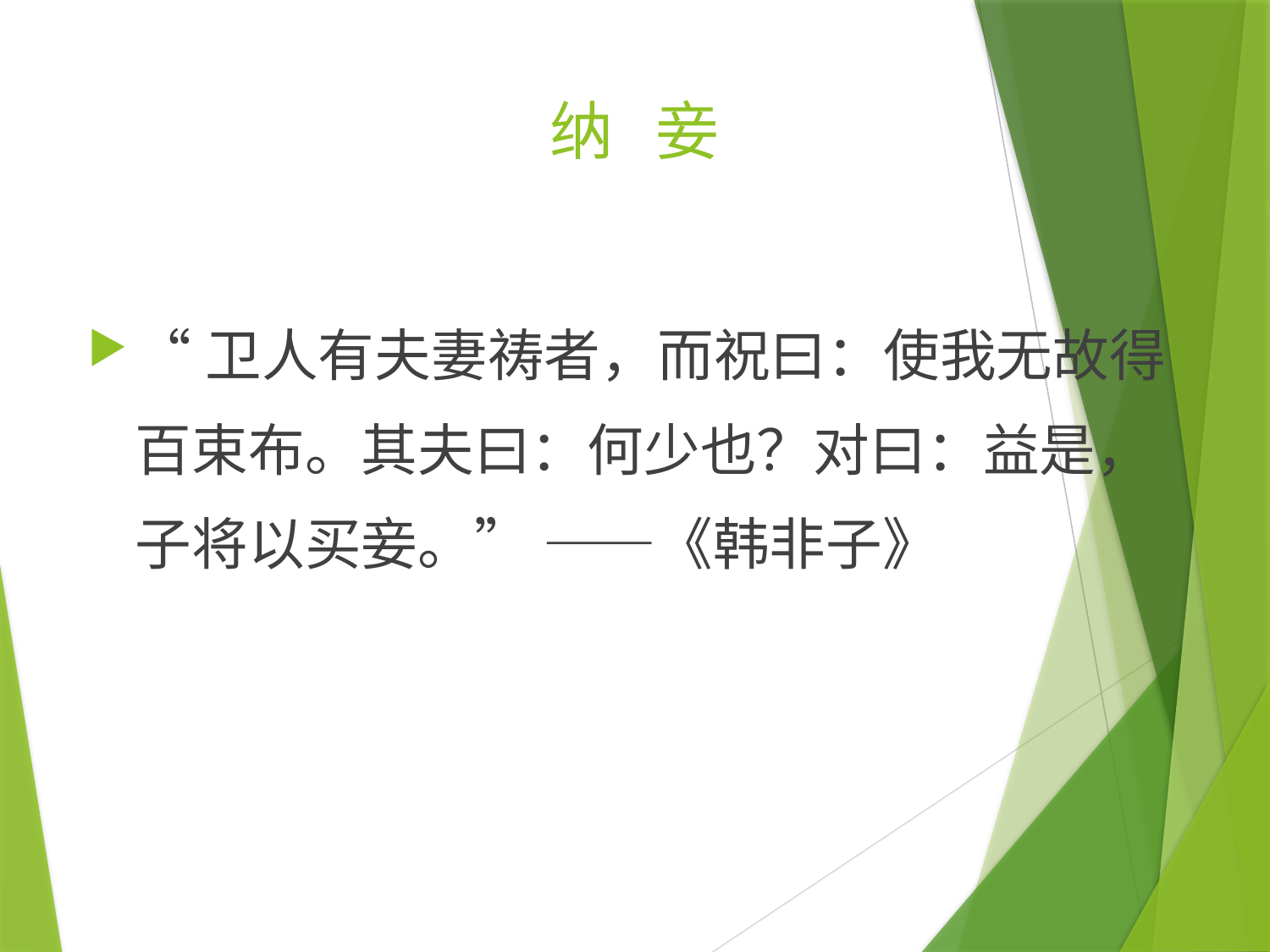

# 纳   妾
“卫人有夫妻祷者，而祝曰：使我无故得百束布。其夫曰：何少也？对曰：益是，子将以买妾。” ——《韩非子》